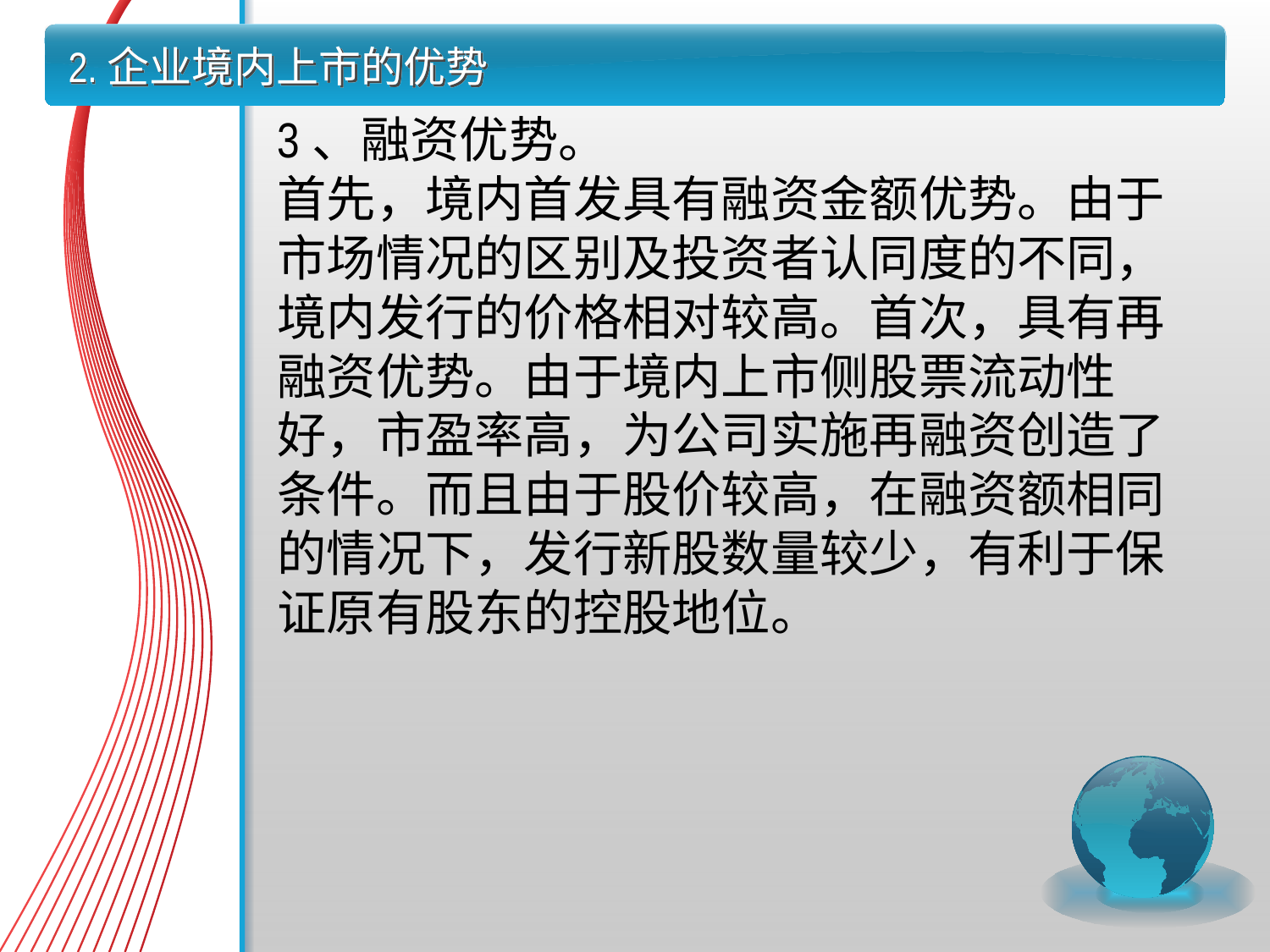

# 2.企业境内上市的优势
3、融资优势。
首先，境内首发具有融资金额优势。由于市场情况的区别及投资者认同度的不同，境内发行的价格相对较高。首次，具有再融资优势。由于境内上市侧股票流动性好，市盈率高，为公司实施再融资创造了条件。而且由于股价较高，在融资额相同的情况下，发行新股数量较少，有利于保证原有股东的控股地位。